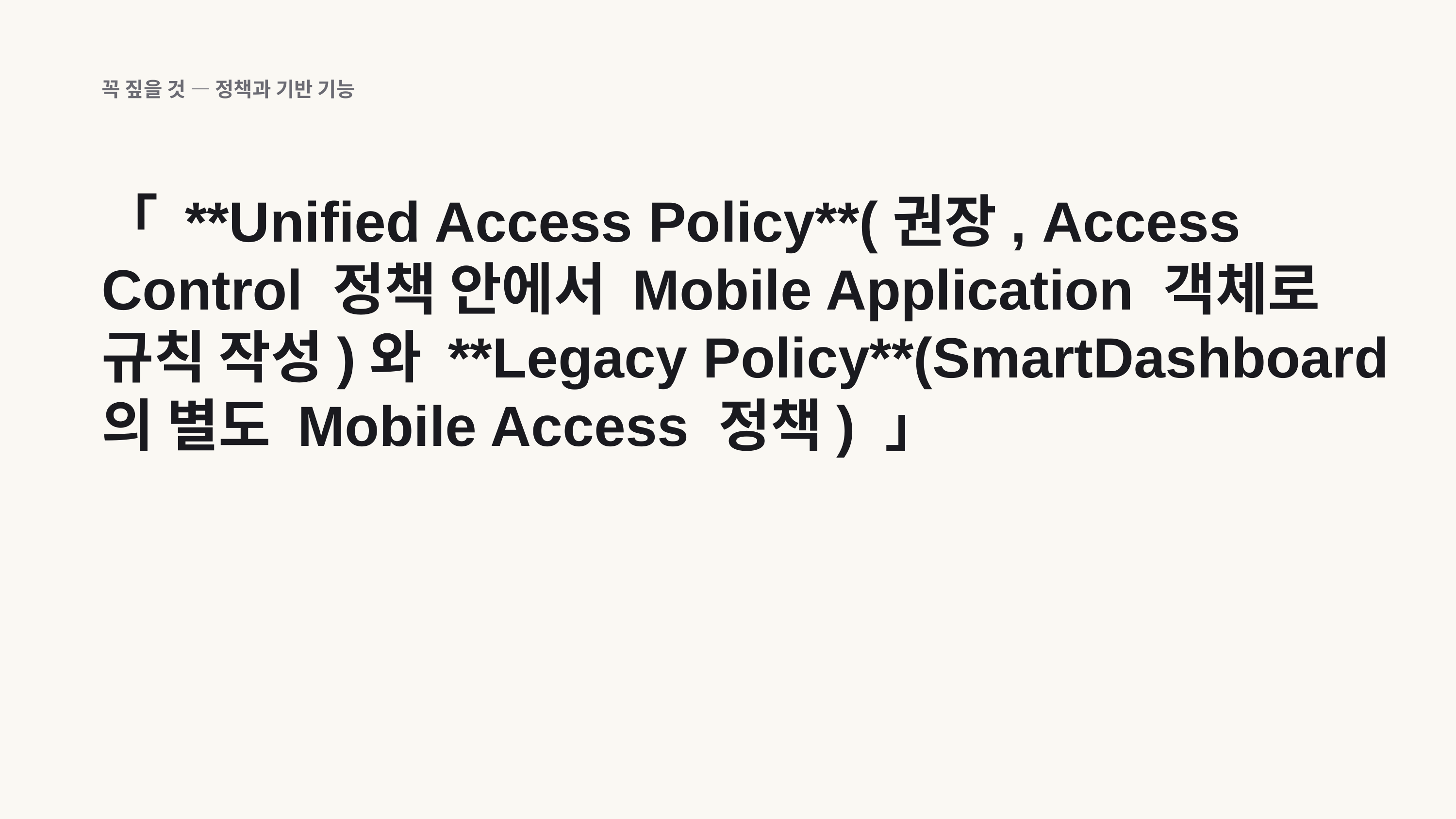

꼭 짚을 것 — 정책과 기반 기능
「 **Unified Access Policy**(권장, Access Control 정책 안에서 Mobile Application 객체로 규칙 작성)와 **Legacy Policy**(SmartDashboard의 별도 Mobile Access 정책) 」